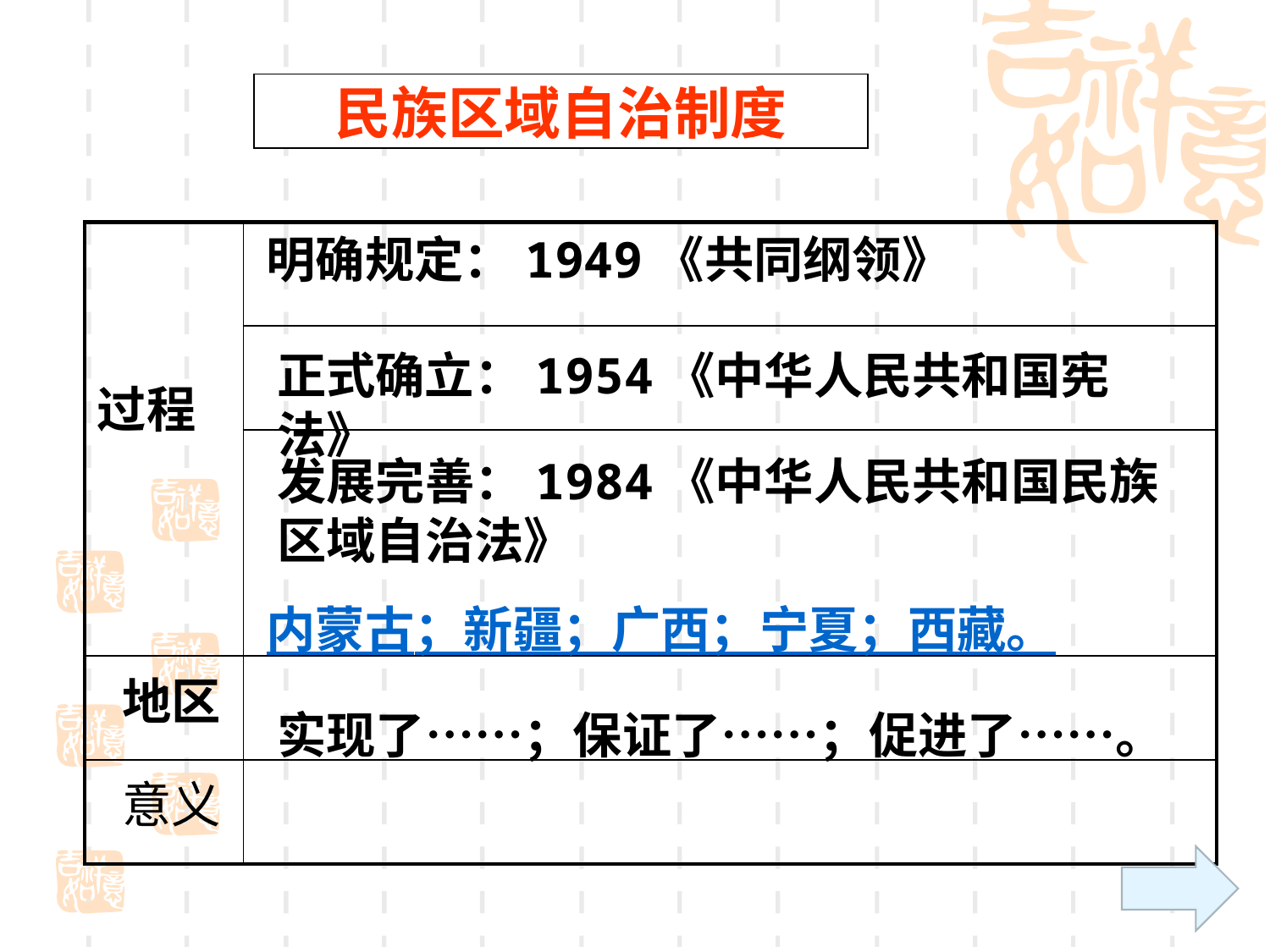

民族区域自治制度
| 过程 |  |
| --- | --- |
|  |  |
|  |  |
| 地区 |  |
| 意义 |  |
明确规定：1949《共同纲领》

正式确立：1954《中华人民共和国宪法》

发展完善：1984《中华人民共和国民族区域自治法》

内蒙古；新疆；广西；宁夏；西藏。

实现了……；保证了……；促进了……。